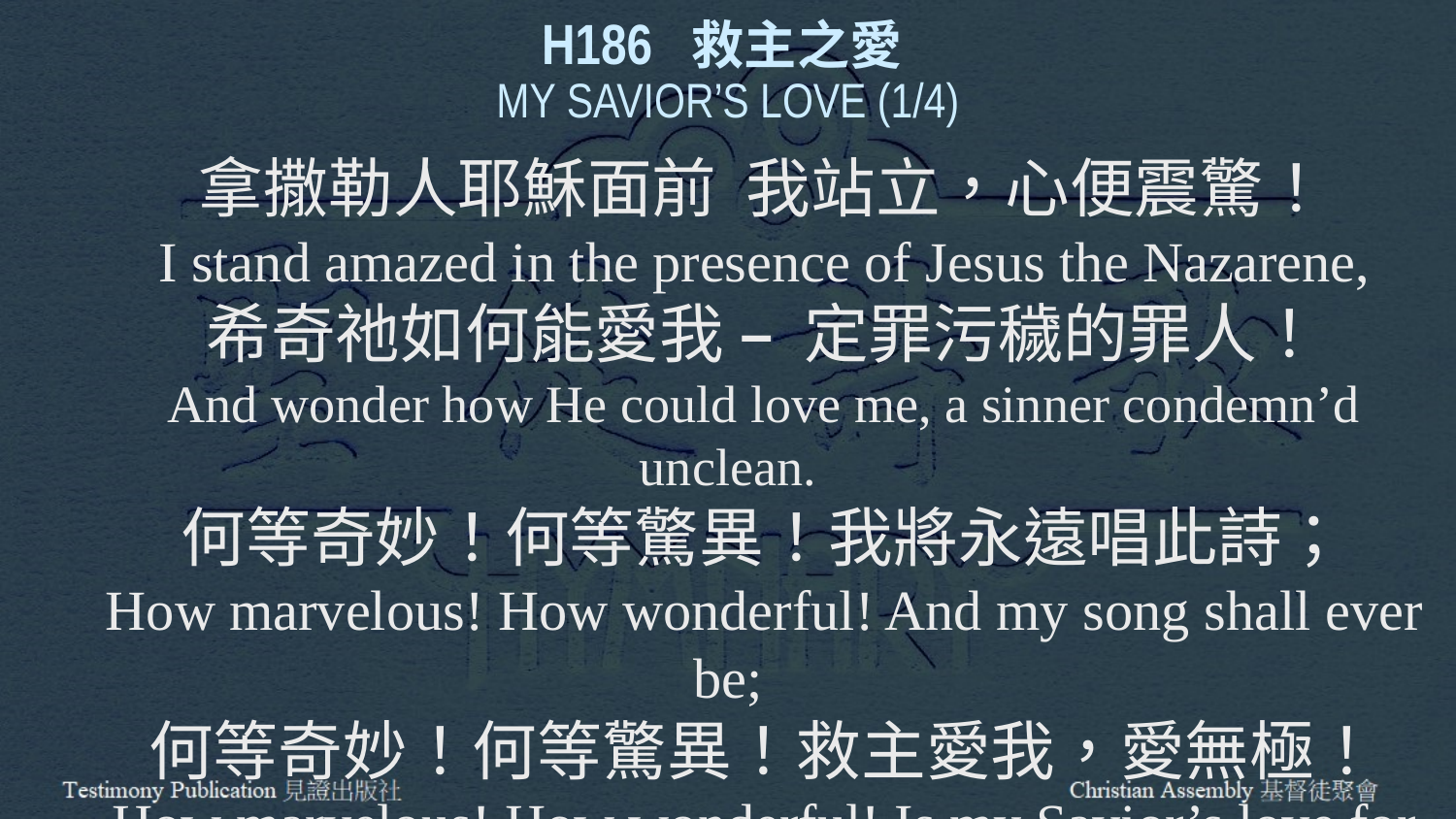

H186  救主之愛
MY SAVIOR’S LOVE (1/4)
拿撒勒人耶穌面前  我站立，心便震驚！
I stand amazed in the presence of Jesus the Nazarene,
希奇祂如何能愛我 –  定罪污穢的罪人！
And wonder how He could love me, a sinner condemn’d unclean.
何等奇妙！何等驚異！我將永遠唱此詩；
How marvelous! How wonderful! And my song shall ever be;
何等奇妙！何等驚異！救主愛我，愛無極！
How marvelous! How wonderful! Is my Savior’s love for me!